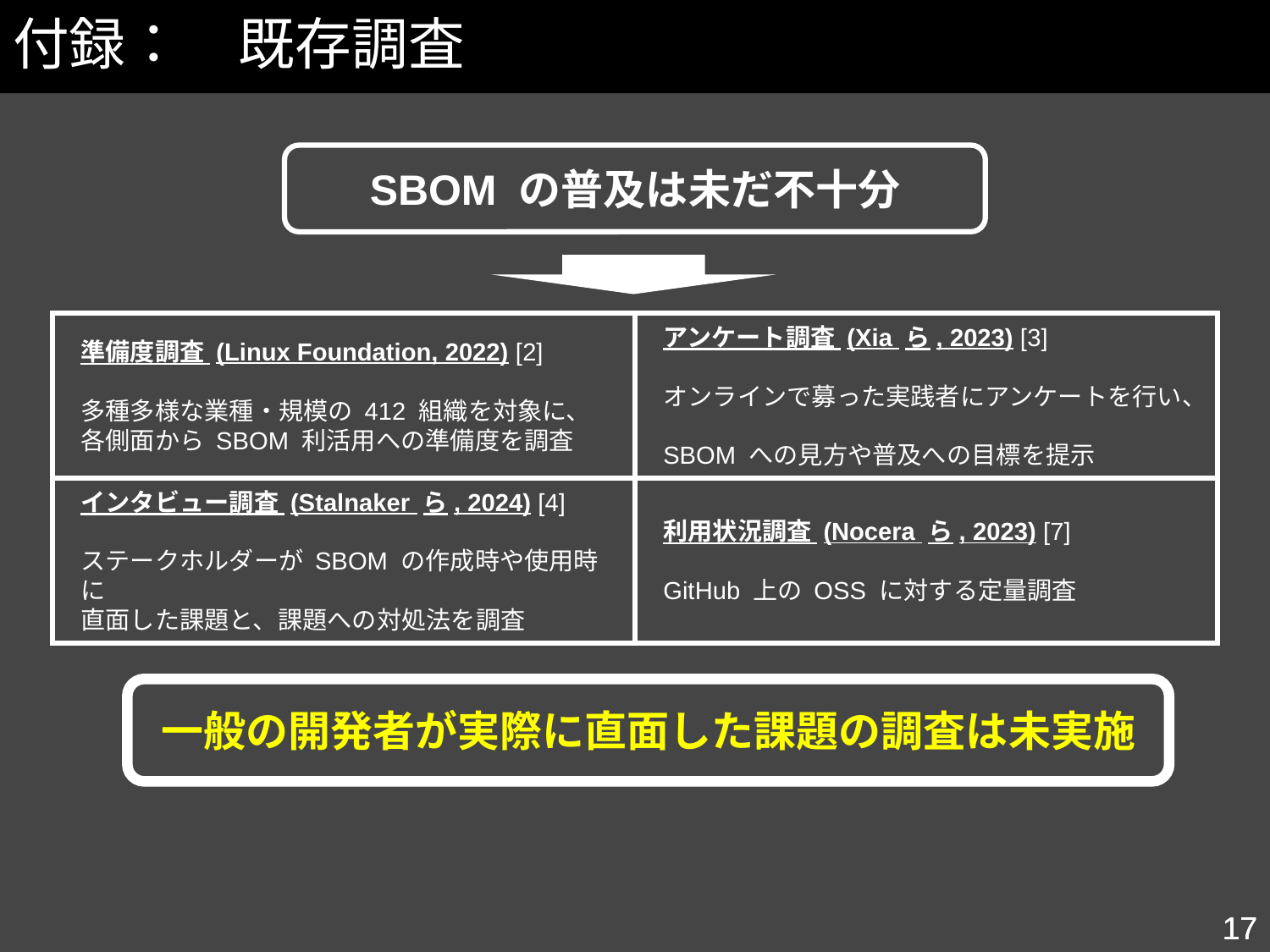

# 付録：　既存調査
SBOM の普及は未だ不十分

準備度調査 (Linux Foundation, 2022) [2]

多種多様な業種・規模の 412 組織を対象に、
各側面から SBOM 利活用への準備度を調査
アンケート調査 (Xia ら, 2023) [3]

オンラインで募った実践者にアンケートを行い、
SBOM への見方や普及への目標を提示
インタビュー調査 (Stalnaker ら, 2024) [4]

ステークホルダーが SBOM の作成時や使用時に
直面した課題と、課題への対処法を調査
利用状況調査 (Nocera ら, 2023) [7]

GitHub 上の OSS に対する定量調査
一般の開発者が実際に直面した課題の調査は未実施